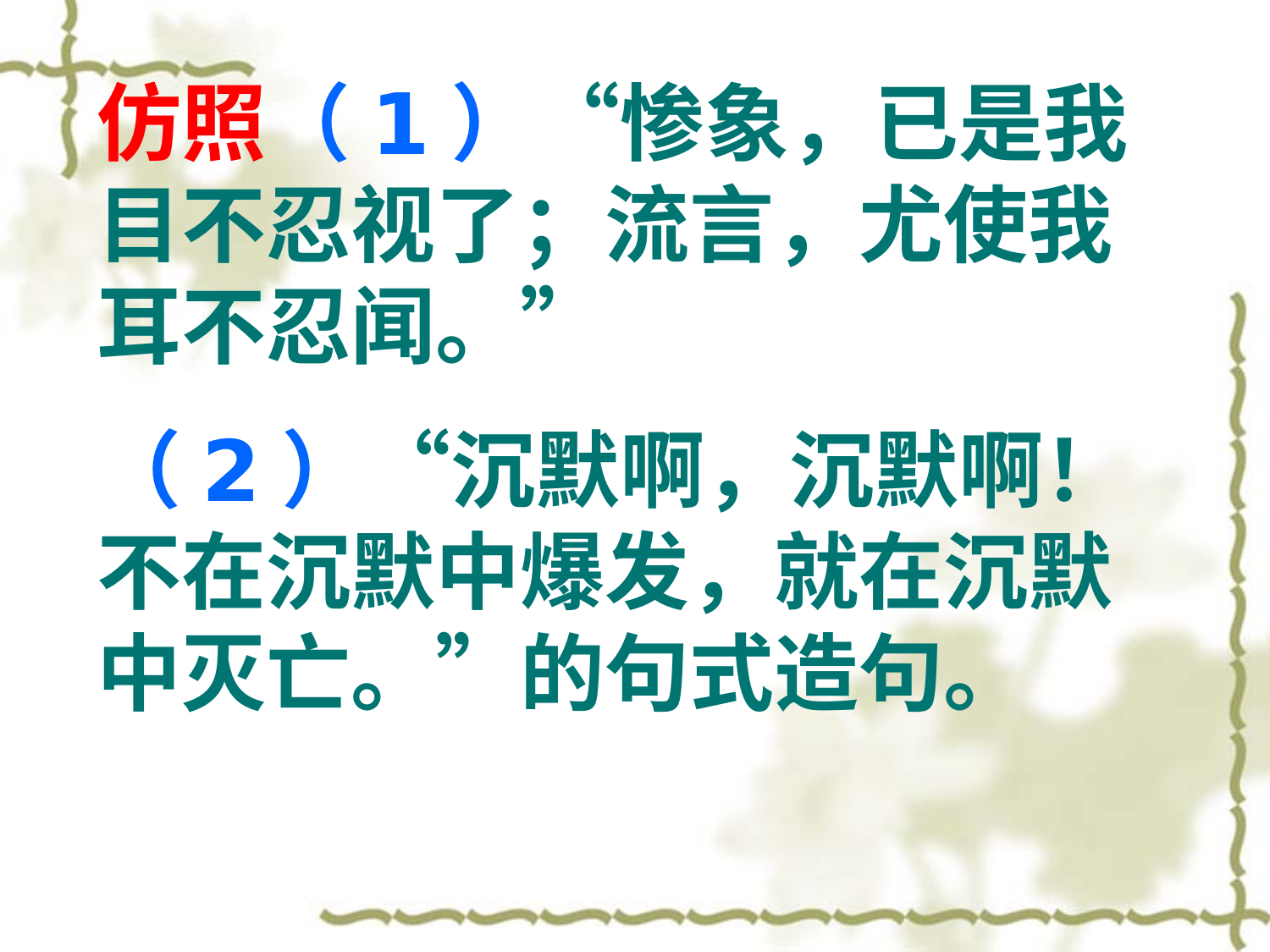

仿照（1）“惨象，已是我目不忍视了；流言，尤使我耳不忍闻。”
（2）“沉默啊，沉默啊！不在沉默中爆发，就在沉默中灭亡。”的句式造句。